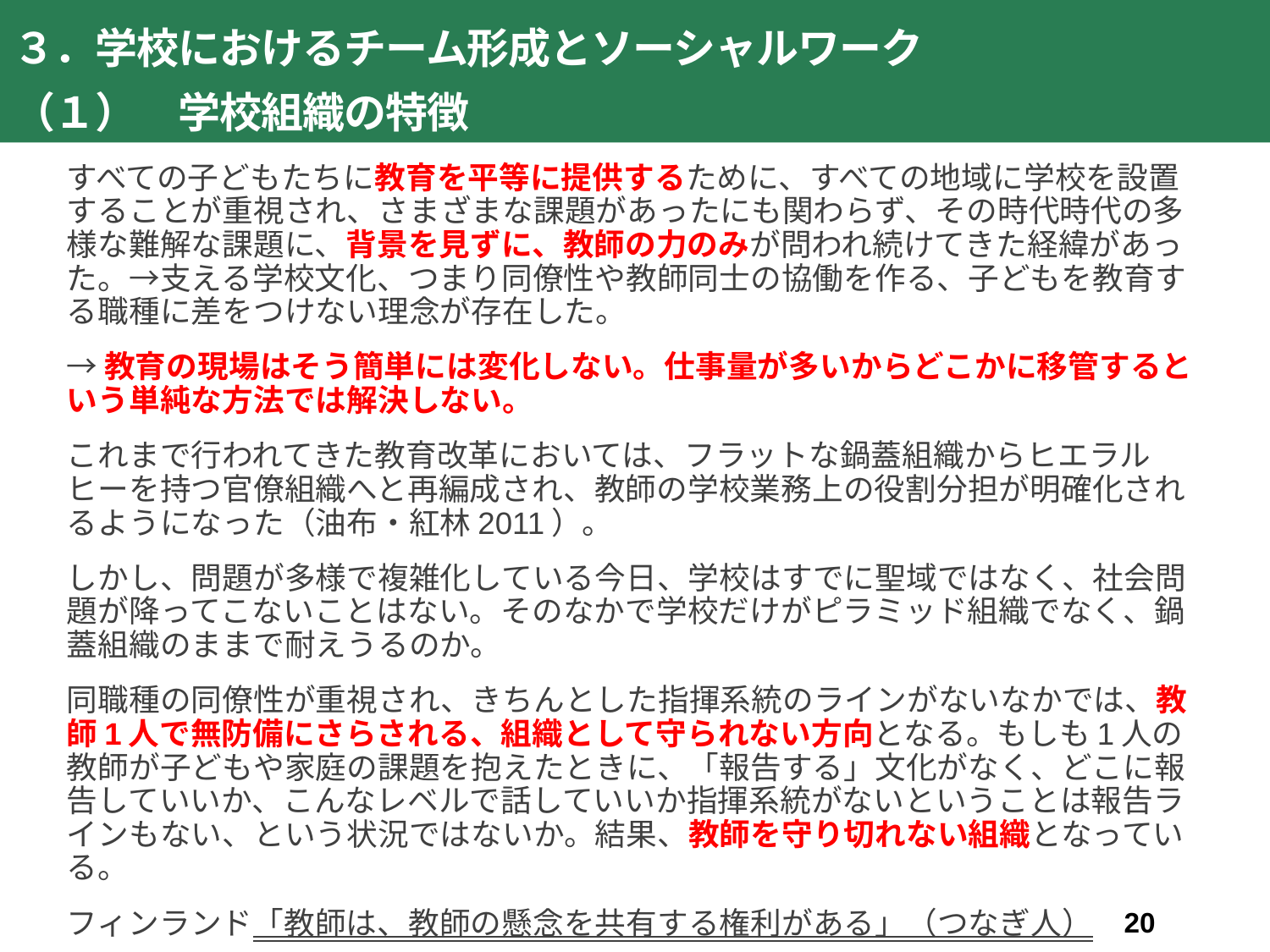

３．学校におけるチーム形成とソーシャルワーク
（１）　学校組織の特徴
すべての子どもたちに教育を平等に提供するために、すべての地域に学校を設置することが重視され、さまざまな課題があったにも関わらず、その時代時代の多様な難解な課題に、背景を見ずに、教師の力のみが問われ続けてきた経緯があった。→支える学校文化、つまり同僚性や教師同士の協働を作る、子どもを教育する職種に差をつけない理念が存在した。
→教育の現場はそう簡単には変化しない。仕事量が多いからどこかに移管するという単純な方法では解決しない。
これまで行われてきた教育改革においては、フラットな鍋蓋組織からヒエラルヒーを持つ官僚組織へと再編成され、教師の学校業務上の役割分担が明確化されるようになった（油布・紅林2011）。
しかし、問題が多様で複雑化している今日、学校はすでに聖域ではなく、社会問題が降ってこないことはない。そのなかで学校だけがピラミッド組織でなく、鍋蓋組織のままで耐えうるのか。
同職種の同僚性が重視され、きちんとした指揮系統のラインがないなかでは、教師1人で無防備にさらされる、組織として守られない方向となる。もしも1人の教師が子どもや家庭の課題を抱えたときに、「報告する」文化がなく、どこに報告していいか、こんなレベルで話していいか指揮系統がないということは報告ラインもない、という状況ではないか。結果、教師を守り切れない組織となっている。
フィンランド「教師は、教師の懸念を共有する権利がある」（つなぎ人）
20